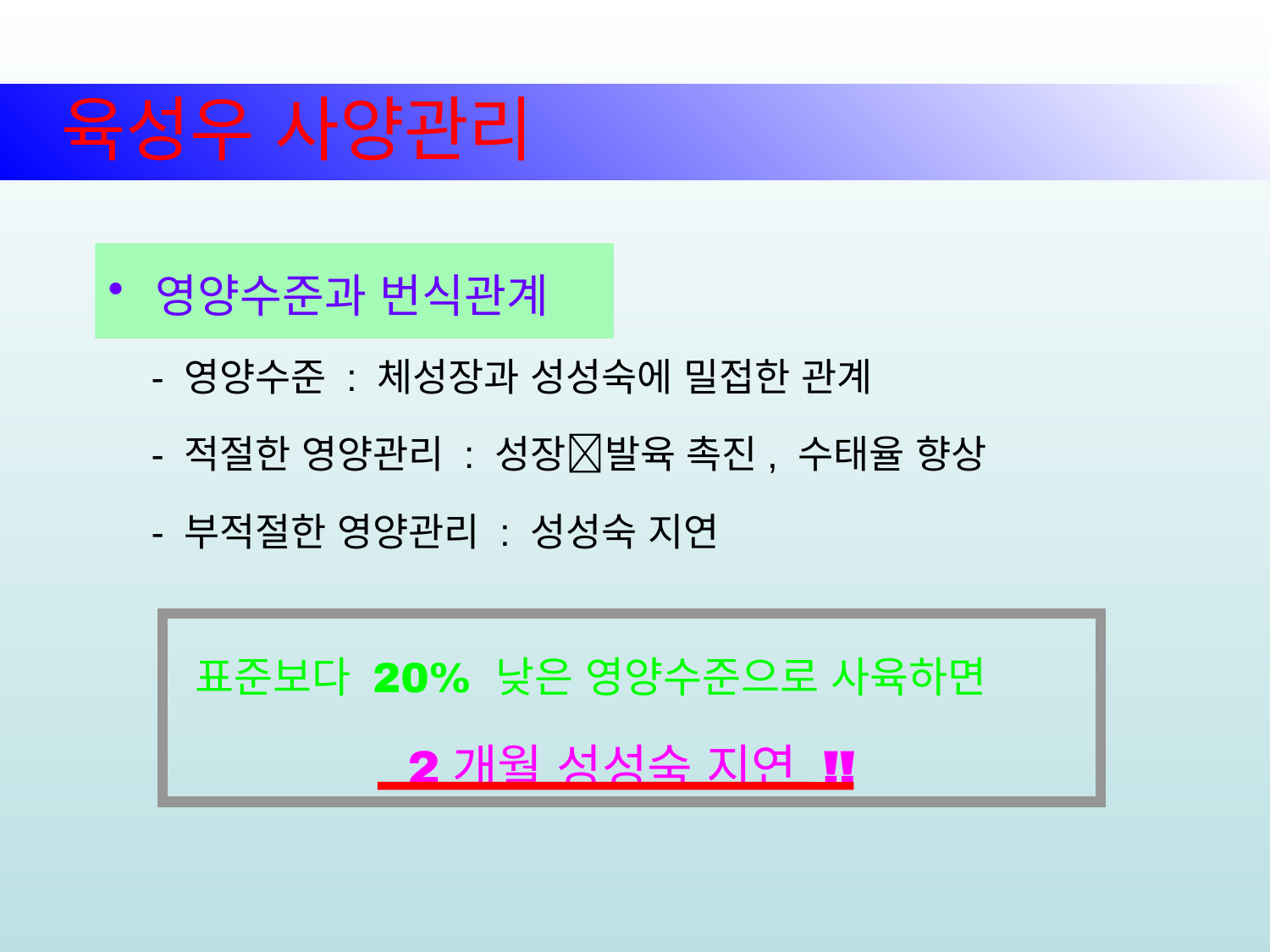

육성우 사양관리
영양수준과 번식관계
    - 영양수준 : 체성장과 성성숙에 밀접한 관계
    - 적절한 영양관리 : 성장⋅발육 촉진, 수태율 향상
    - 부적절한 영양관리 : 성성숙 지연

 표준보다 20% 낮은 영양수준으로 사육하면
2개월 성성숙 지연 !!